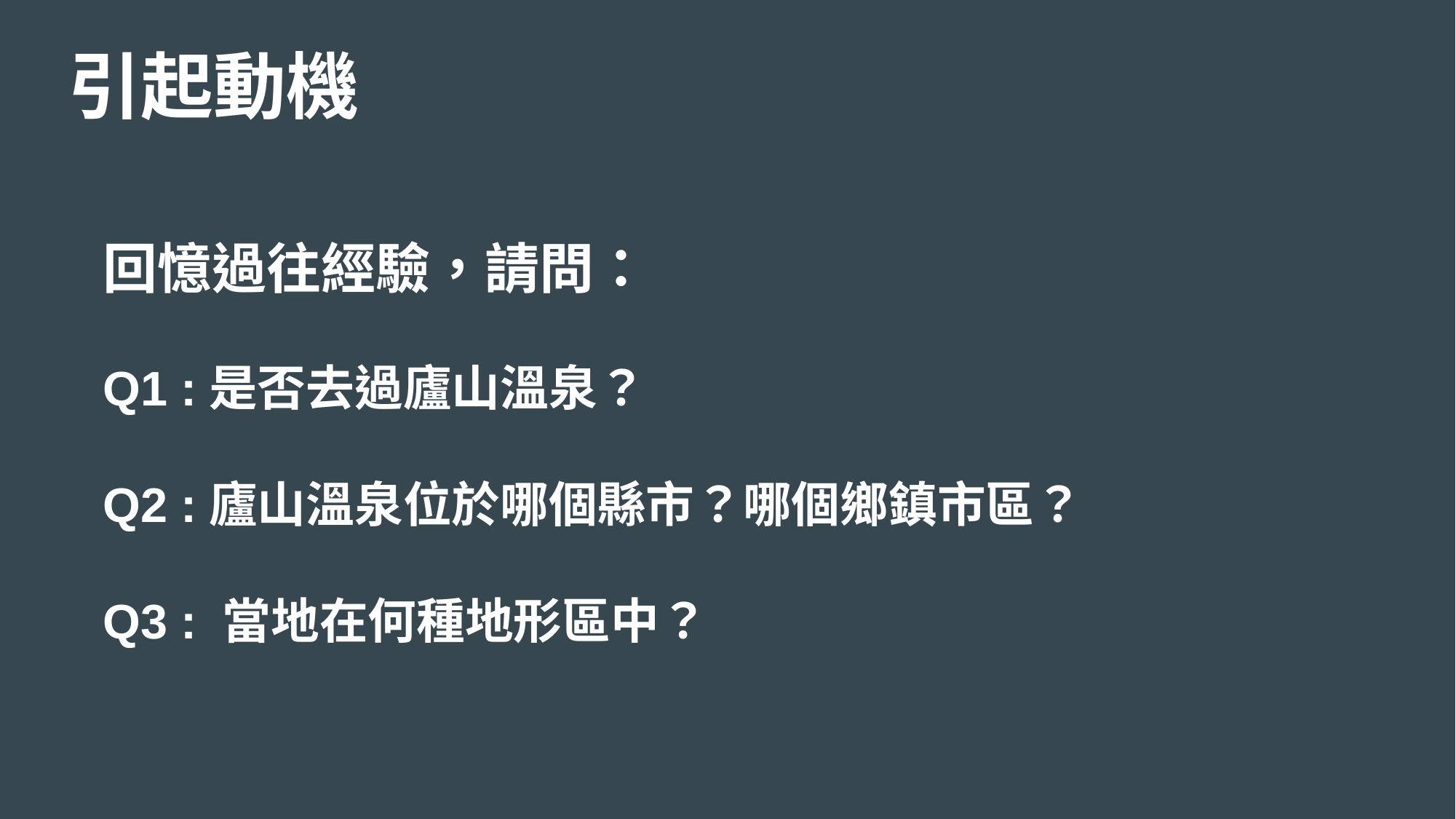

引起動機
回憶過往經驗，請問：

Q1 :是否去過廬山溫泉？

Q2 :廬山溫泉位於哪個縣市？哪個鄉鎮市區？

Q3 : 當地在何種地形區中？